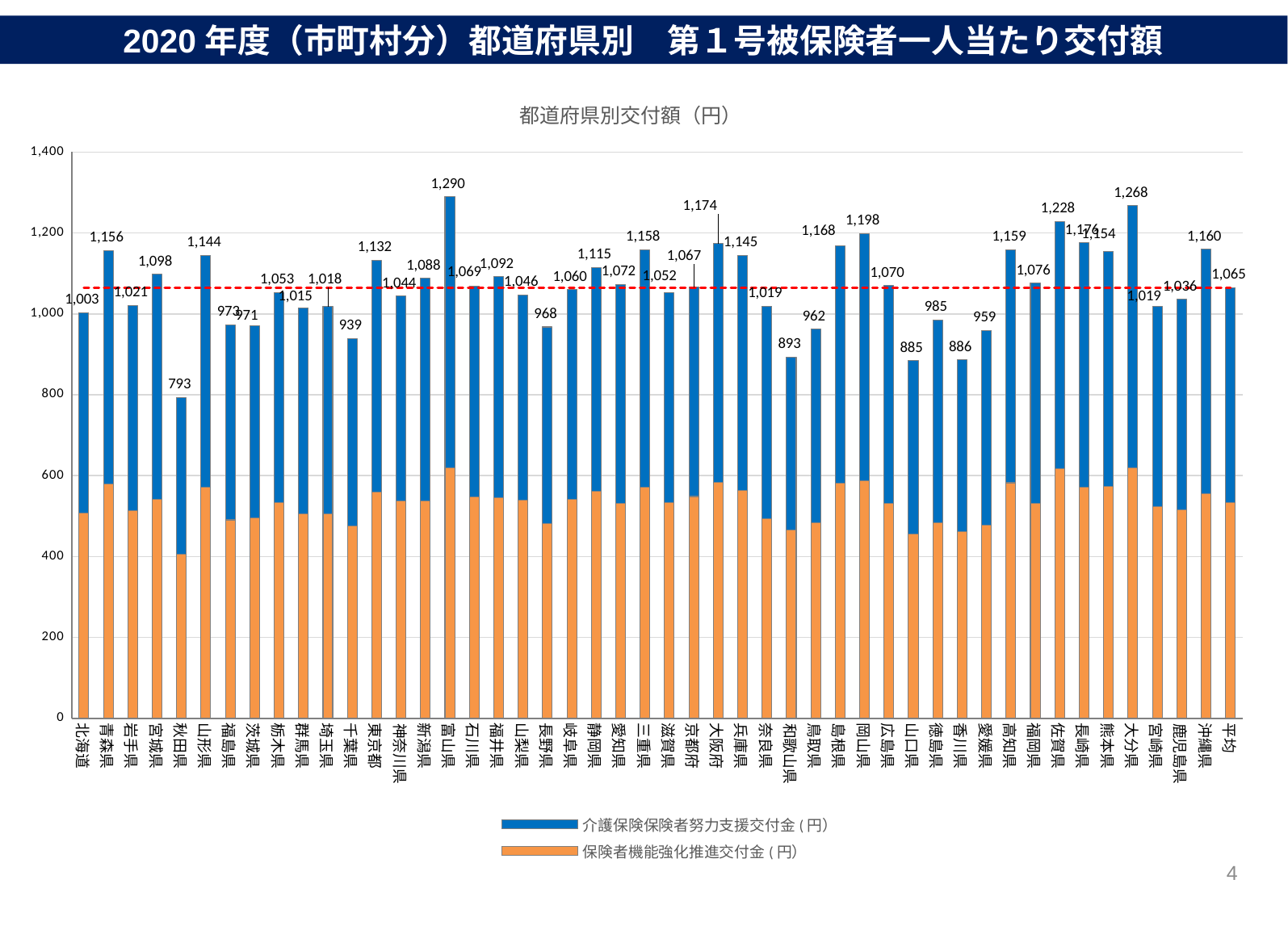

2020年度（市町村分）都道府県別　第１号被保険者一人当たり交付額

### Chart: 都道府県別交付額（円）

| Category | 保険者機能強化推進交付金(円） | 介護保険保険者努力支援交付金(円） | 都道府県別交付額(円） | 平均 |
|---|---|---|---|---|
| 北海道 | 507.935732832237 | 495.44148259877994 | 1003.377215431017 | 1065.0793282606924 |
| 青森県 | 579.796594565306 | 576.4616469031259 | 1156.2582414684318 | 1065.0793282606924 |
| 岩手県 | 514.0297227568091 | 506.93292789607136 | 1020.9626506528805 | 1065.0793282606924 |
| 宮城県 | 542.0426241189294 | 555.5464874103627 | 1097.589111529292 | 1065.0793282606924 |
| 秋田県 | 405.08688309668247 | 387.9741350576628 | 793.0610181543452 | 1065.0793282606924 |
| 山形県 | 571.3179374320974 | 573.1314594534363 | 1144.4493968855336 | 1065.0793282606924 |
| 福島県 | 490.6966643801855 | 482.7945165815843 | 973.4911809617698 | 1065.0793282606924 |
| 茨城県 | 495.7013719936359 | 475.24037832682893 | 970.9417503204648 | 1065.0793282606924 |
| 栃木県 | 534.2674623884944 | 518.3967270761533 | 1052.6641894646477 | 1065.0793282606924 |
| 群馬県 | 506.4686135703477 | 508.64105195415095 | 1015.1096655244986 | 1065.0793282606924 |
| 埼玉県 | 505.5891474828069 | 512.4602000587164 | 1018.0493475415233 | 1065.0793282606924 |
| 千葉県 | 475.4835733640623 | 463.44677132244806 | 938.9303446865104 | 1065.0793282606924 |
| 東京都 | 559.5334236025573 | 572.9305058600692 | 1132.4639294626263 | 1065.0793282606924 |
| 神奈川県 | 537.1136093054369 | 506.8067323005897 | 1043.9203416060266 | 1065.0793282606924 |
| 新潟県 | 536.7078669359835 | 551.1741311123516 | 1087.881998048335 | 1065.0793282606924 |
| 富山県 | 619.8444391465014 | 669.7699368220289 | 1289.61437596853 | 1065.0793282606924 |
| 石川県 | 546.8704075818013 | 522.4364934169091 | 1069.3069009987103 | 1065.0793282606924 |
| 福井県 | 545.9451092354593 | 546.0268047176991 | 1091.9719139531585 | 1065.0793282606924 |
| 山梨県 | 540.1288458064904 | 505.9666445902824 | 1046.095490396773 | 1065.0793282606924 |
| 長野県 | 480.84779603747506 | 486.9144524650591 | 967.7622485025341 | 1065.0793282606924 |
| 岐阜県 | 541.9120346452664 | 518.2171708026917 | 1060.1292054479582 | 1065.0793282606924 |
| 静岡県 | 562.4410952581051 | 552.7266976289146 | 1115.1677928870197 | 1065.0793282606924 |
| 愛知県 | 532.113839129788 | 540.268744470923 | 1072.3825836007109 | 1065.0793282606924 |
| 三重県 | 572.0628215276898 | 585.9356255041951 | 1157.998447031885 | 1065.0793282606924 |
| 滋賀県 | 533.6869433978712 | 518.123196874719 | 1051.8101402725904 | 1065.0793282606924 |
| 京都府 | 548.6024773219137 | 518.5541822752032 | 1067.156659597117 | 1065.0793282606924 |
| 大阪府 | 582.9776955342759 | 590.824061685427 | 1173.801757219703 | 1065.0793282606924 |
| 兵庫県 | 562.9722801293573 | 581.8088947487718 | 1144.781174878129 | 1065.0793282606924 |
| 奈良県 | 494.4356463634643 | 524.357374056336 | 1018.7930204198002 | 1065.0793282606924 |
| 和歌山県 | 464.9326100185144 | 428.2759558242811 | 893.2085658427956 | 1065.0793282606924 |
| 鳥取県 | 483.3540653624336 | 478.4688454144521 | 961.8229107768857 | 1065.0793282606924 |
| 島根県 | 581.7811611643035 | 586.5466785259597 | 1168.327839690263 | 1065.0793282606924 |
| 岡山県 | 587.9287004008352 | 609.9737542073576 | 1197.9024546081928 | 1065.0793282606924 |
| 広島県 | 531.0674423183458 | 538.6617195840635 | 1069.7291619024093 | 1065.0793282606924 |
| 山口県 | 456.54746790499104 | 428.22251965725155 | 884.7699875622426 | 1065.0793282606924 |
| 徳島県 | 483.96083934501786 | 501.1419800081482 | 985.1028193531661 | 1065.0793282606924 |
| 香川県 | 461.28320050919604 | 425.08586052802565 | 886.3690610372217 | 1065.0793282606924 |
| 愛媛県 | 476.9400461584108 | 481.9930105566414 | 958.9330567150522 | 1065.0793282606924 |
| 高知県 | 582.5167559639008 | 576.6618452950884 | 1159.1786012589891 | 1065.0793282606924 |
| 福岡県 | 531.6762876157924 | 544.1698333789207 | 1075.8461209947131 | 1065.0793282606924 |
| 佐賀県 | 618.267877180455 | 610.221360807916 | 1228.4892379883709 | 1065.0793282606924 |
| 長崎県 | 571.9289599616797 | 604.0268610933275 | 1175.9558210550072 | 1065.0793282606924 |
| 熊本県 | 573.4366605582908 | 581.0445322676793 | 1154.48119282597 | 1065.0793282606924 |
| 大分県 | 618.9468035151272 | 648.6643858589924 | 1267.6111893741195 | 1065.0793282606924 |
| 宮崎県 | 523.3485619055829 | 495.52624773726404 | 1018.8748096428469 | 1065.0793282606924 |
| 鹿児島県 | 515.9459291049717 | 520.5219375793499 | 1036.4678666843217 | 1065.0793282606924 |
| 沖縄県 | 555.9519958096471 | 603.7836422178059 | 1159.735638027453 | 1065.0793282606924 |
| 平均 | 532.9027239093303 | 532.176604351362 | 1065.0793282606924 | 1065.0793282606924 |
4